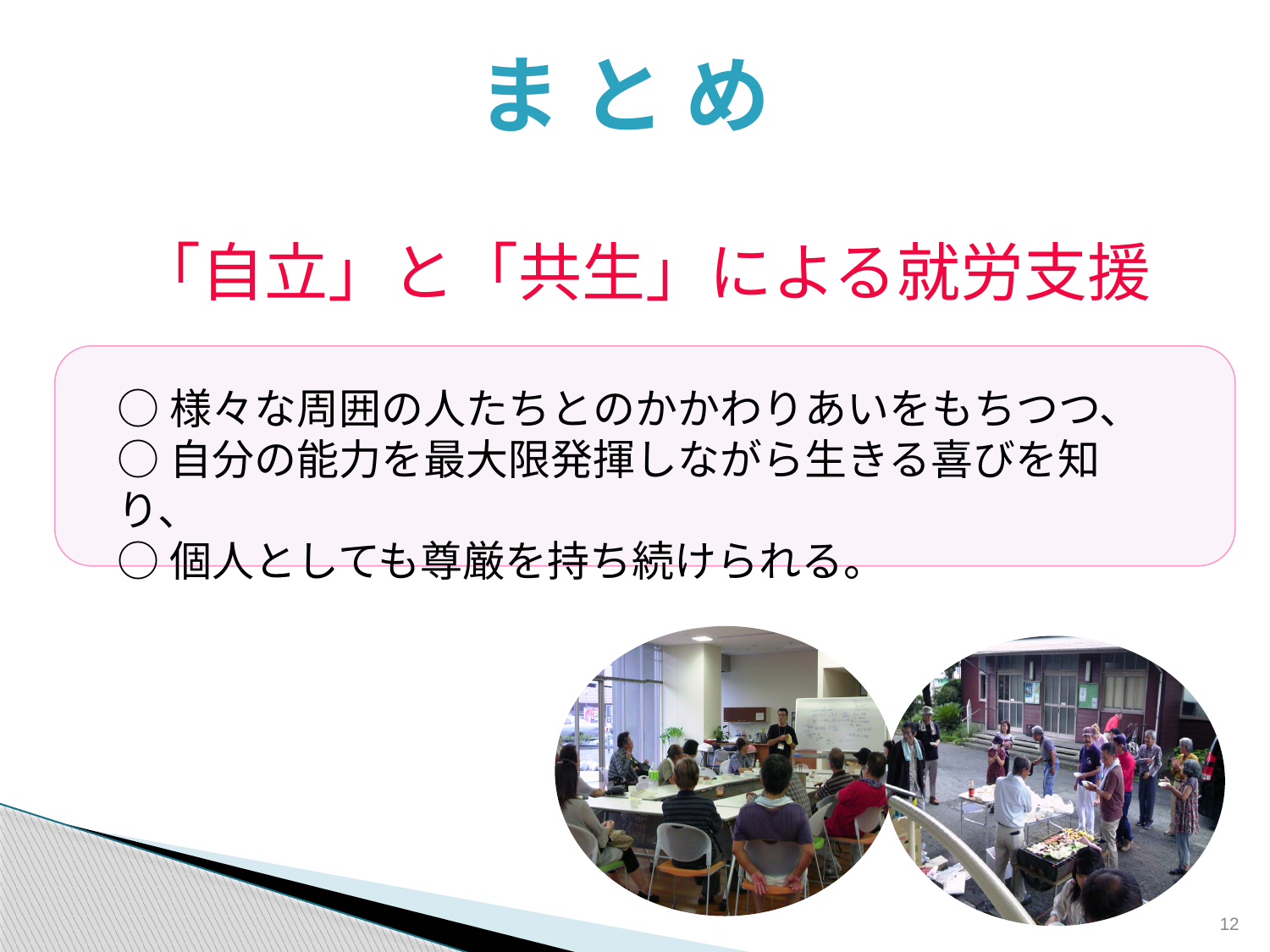

ま と め
「自立」と「共生」による就労支援

○様々な周囲の人たちとのかかわりあいをもちつつ、
○自分の能力を最大限発揮しながら生きる喜びを知り、
○個人としても尊厳を持ち続けられる。

12